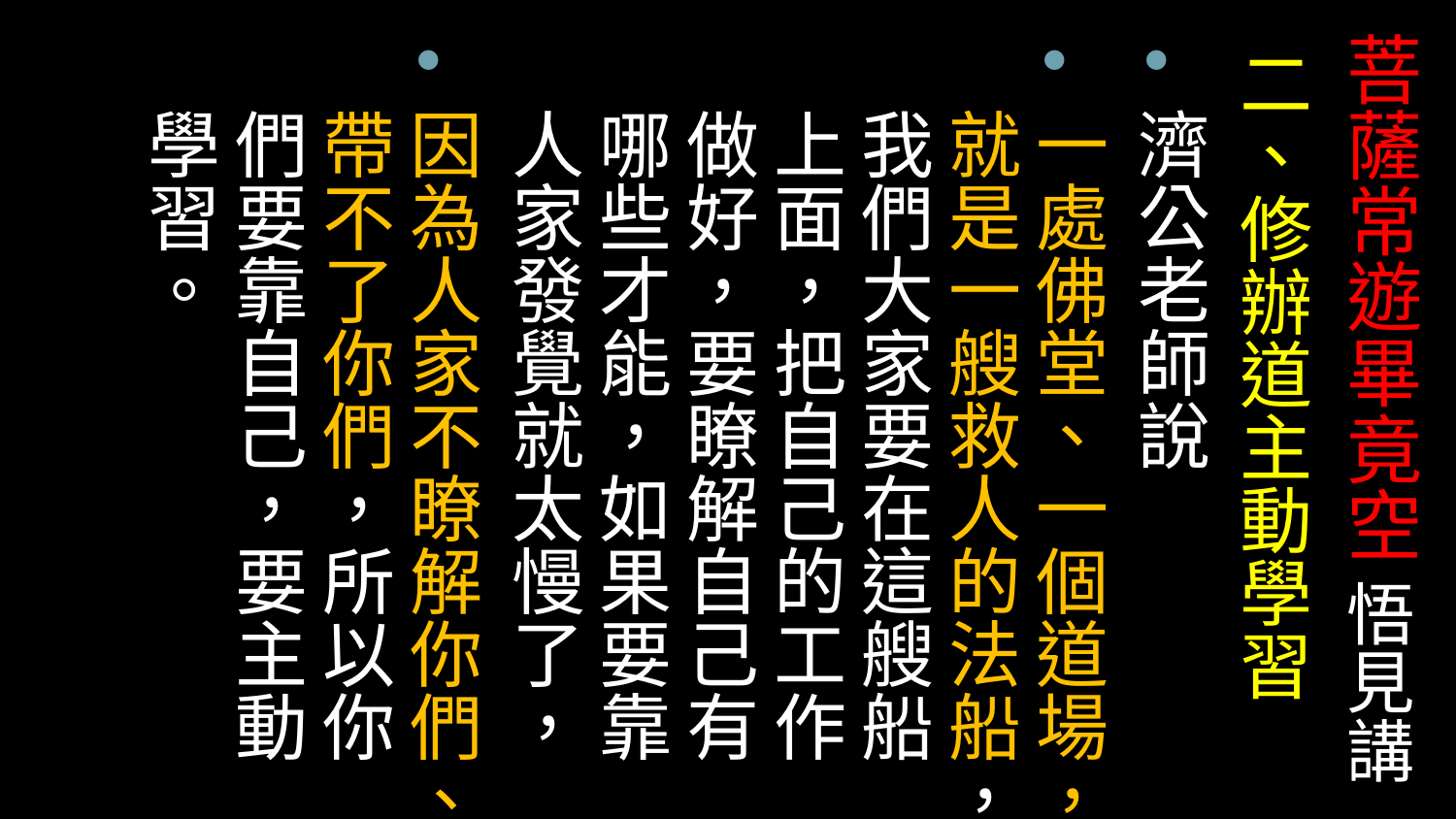

# 菩薩常遊畢竟空 悟見講
二、修辦道主動學習
濟公老師說
一處佛堂、一個道場，就是一艘救人的法船，我們大家要在這艘船上面，把自己的工作做好，要瞭解自己有哪些才能，如果要靠人家發覺就太慢了，
因為人家不瞭解你們、帶不了你們，所以你們要靠自己，要主動學習。